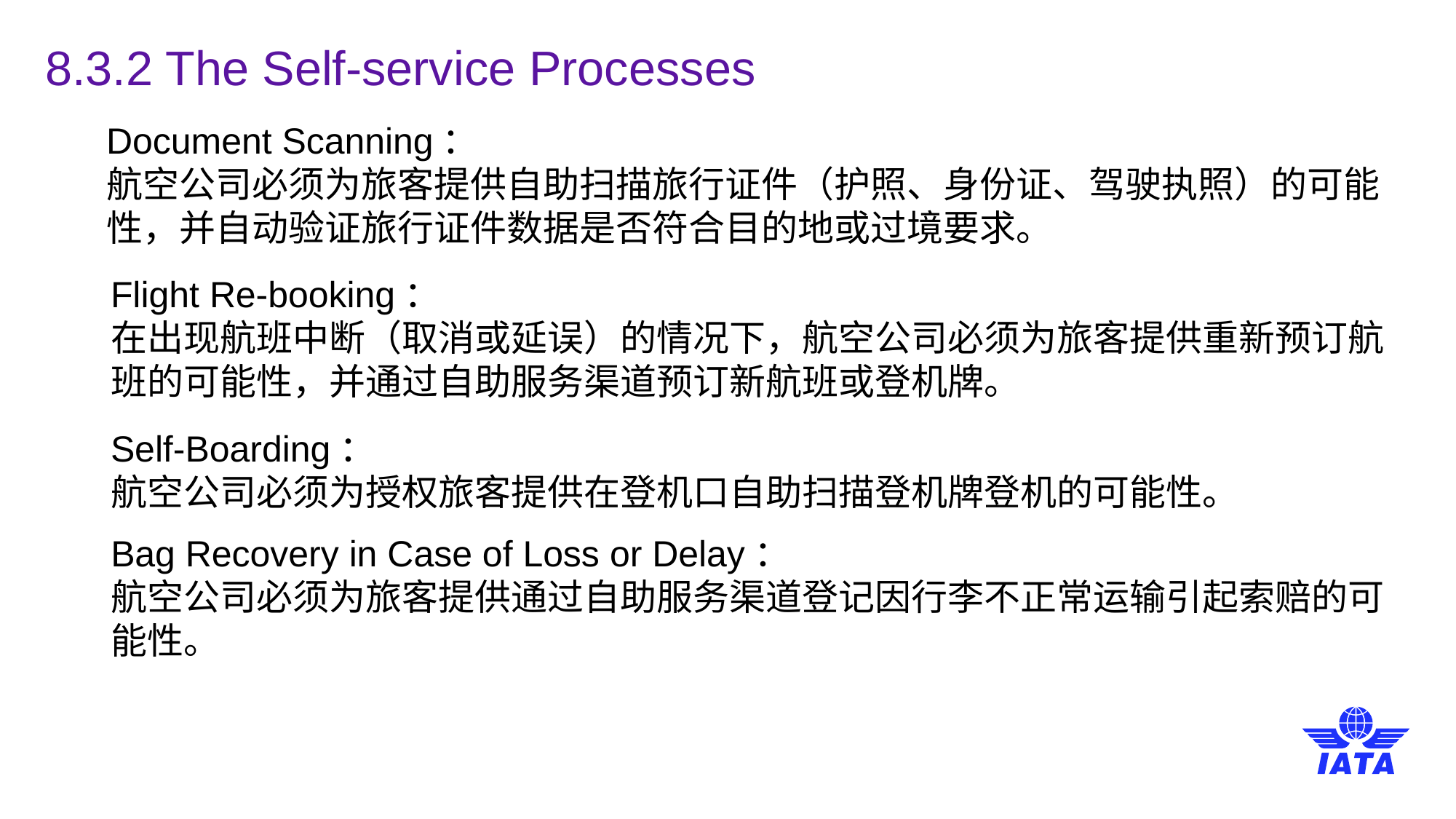

# 8.3.2 The Self-service Processes
Document Scanning：
航空公司必须为旅客提供自助扫描旅行证件（护照、身份证、驾驶执照）的可能性，并自动验证旅行证件数据是否符合目的地或过境要求。
Flight Re-booking：
在出现航班中断（取消或延误）的情况下，航空公司必须为旅客提供重新预订航班的可能性，并通过自助服务渠道预订新航班或登机牌。
Self-Boarding：
航空公司必须为授权旅客提供在登机口自助扫描登机牌登机的可能性。
Bag Recovery in Case of Loss or Delay：
航空公司必须为旅客提供通过自助服务渠道登记因行李不正常运输引起索赔的可能性。
28